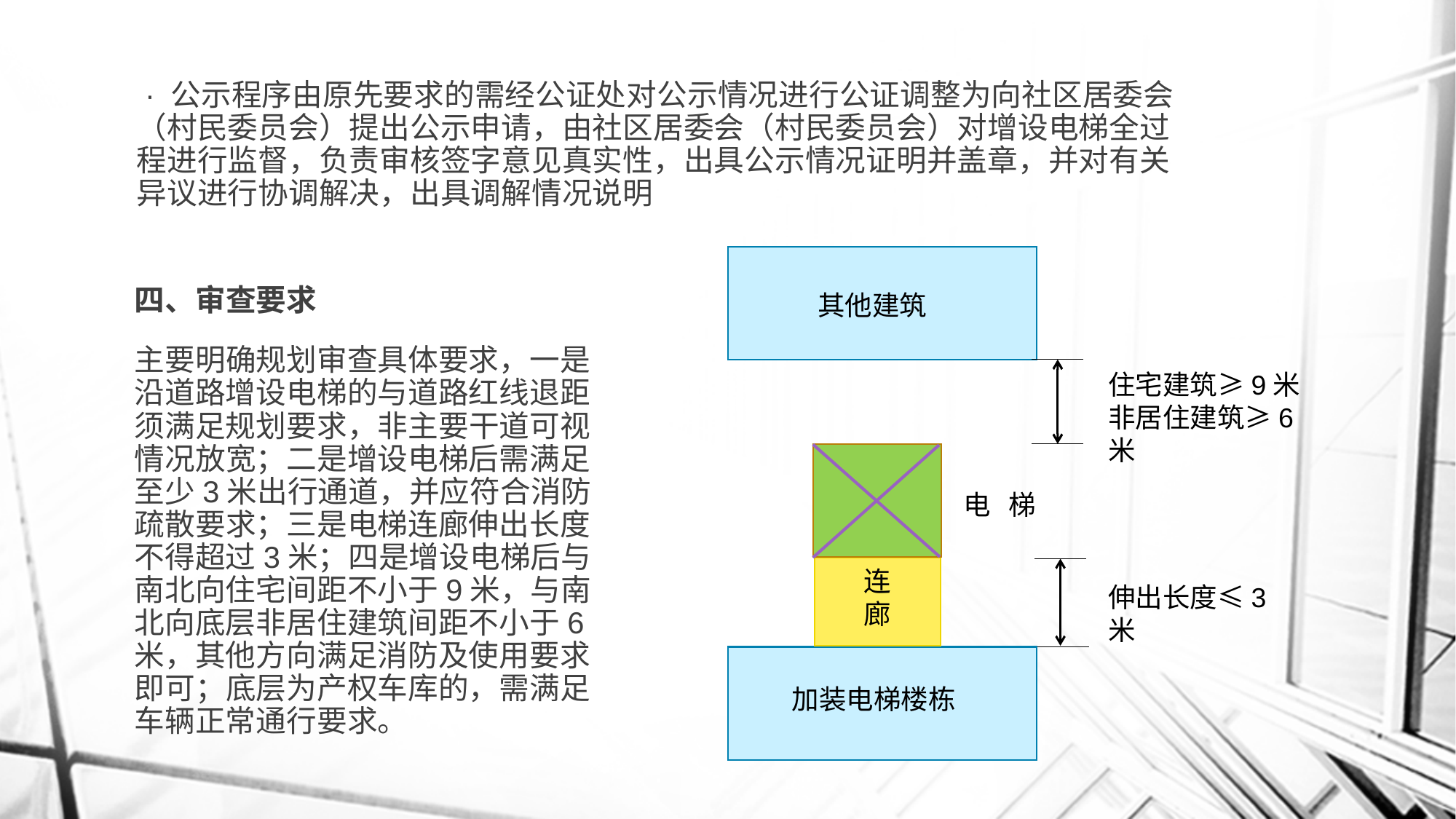

· 公示程序由原先要求的需经公证处对公示情况进行公证调整为向社区居委会（村民委员会）提出公示申请，由社区居委会（村民委员会）对增设电梯全过程进行监督，负责审核签字意见真实性，出具公示情况证明并盖章，并对有关异议进行协调解决，出具调解情况说明

四、审查要求
主要明确规划审查具体要求，一是沿道路增设电梯的与道路红线退距须满足规划要求，非主要干道可视情况放宽；二是增设电梯后需满足至少3米出行通道，并应符合消防疏散要求；三是电梯连廊伸出长度不得超过3米；四是增设电梯后与南北向住宅间距不小于9米，与南北向底层非居住建筑间距不小于6米，其他方向满足消防及使用要求即可；底层为产权车库的，需满足车辆正常通行要求。
其他建筑
住宅建筑≥9米
非居住建筑≥6米

电   梯

连廊
伸出长度≤3米

加装电梯楼栋